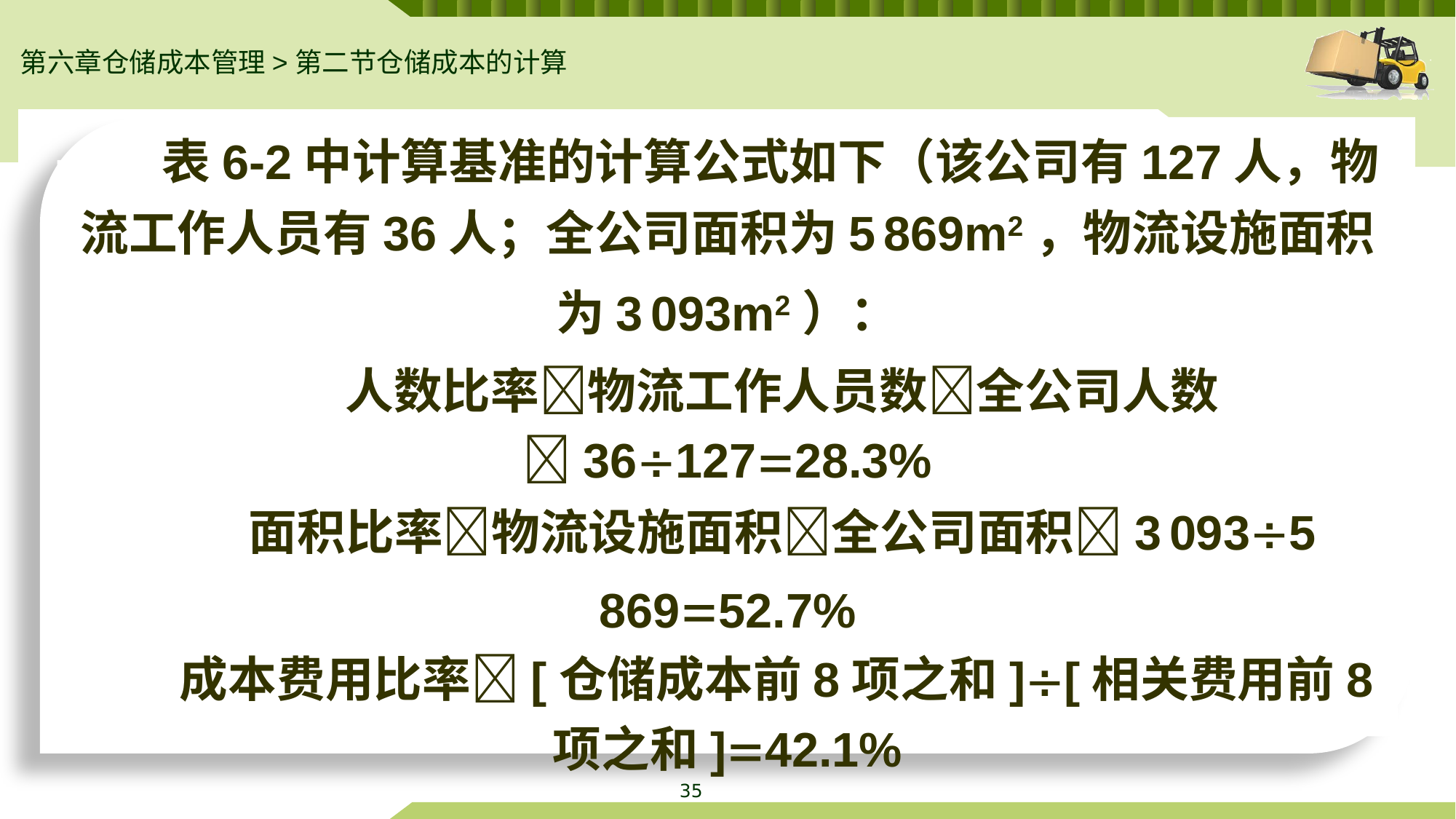

第六章仓储成本管理>第二节仓储成本的计算
表6-2中计算基准的计算公式如下（该公司有127人，物流工作人员有36人；全公司面积为5 869m2，物流设施面积为3 093m2）：
	人数比率=物流工作人员数÷全公司人数=36÷127=28.3%
	面积比率=物流设施面积÷全公司面积=3 093÷5 869=52.7%
	成本费用比率=[仓储成本前8项之和]÷[相关费用前8项之和]=42.1%